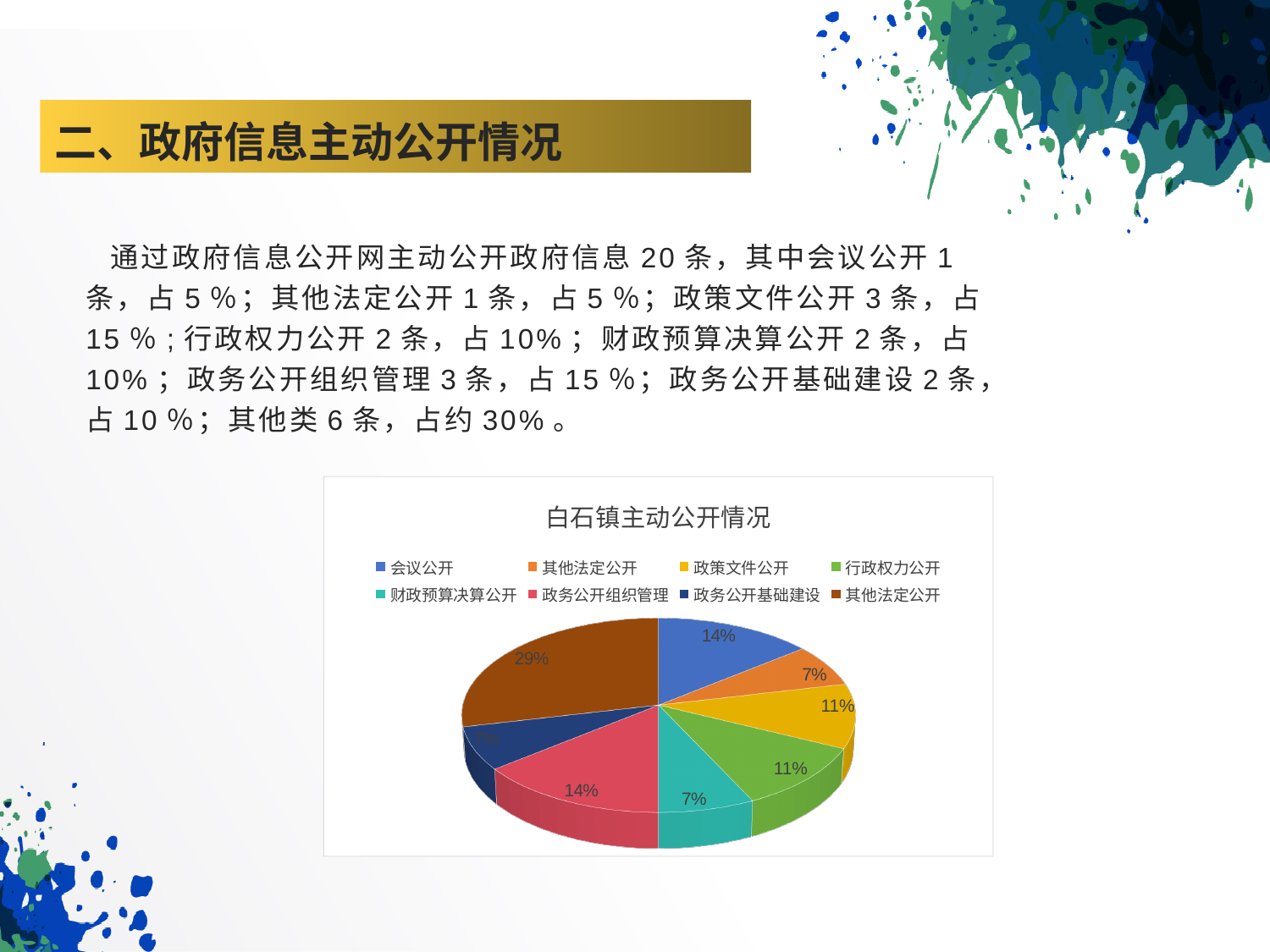

二、政府信息主动公开情况
# 通过政府信息公开网主动公开政府信息20条，其中会议公开1条，占5％；其他法定公开1条，占5％；政策文件公开3条，占15％;行政权力公开2条，占10%；财政预算决算公开2条，占10%；政务公开组织管理3条，占15％；政务公开基础建设2条，占10％；其他类6条，占约30%。

[unsupported chart]